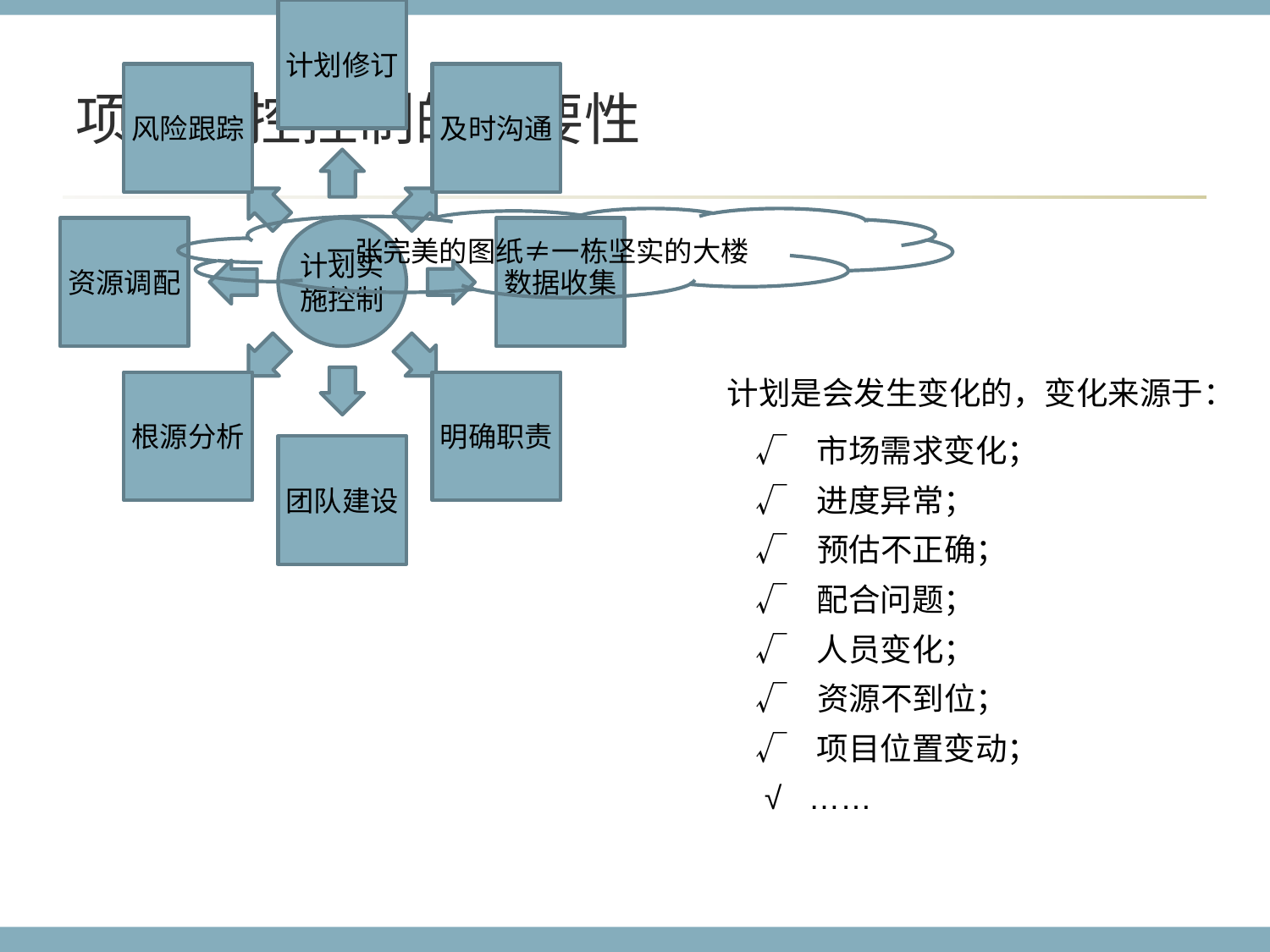

# 项目监控控制的必要性
一张完美的图纸≠一栋坚实的大楼
计划实施控制

计划修订

及时沟通

数据收集

明确职责

团队建设

根源分析

资源调配

风险跟踪
计划是会发生变化的，变化来源于：
√   市场需求变化；
√   进度异常；
√   预估不正确；
√   配合问题；
√   人员变化；
√   资源不到位；
√   项目位置变动；
√   ……